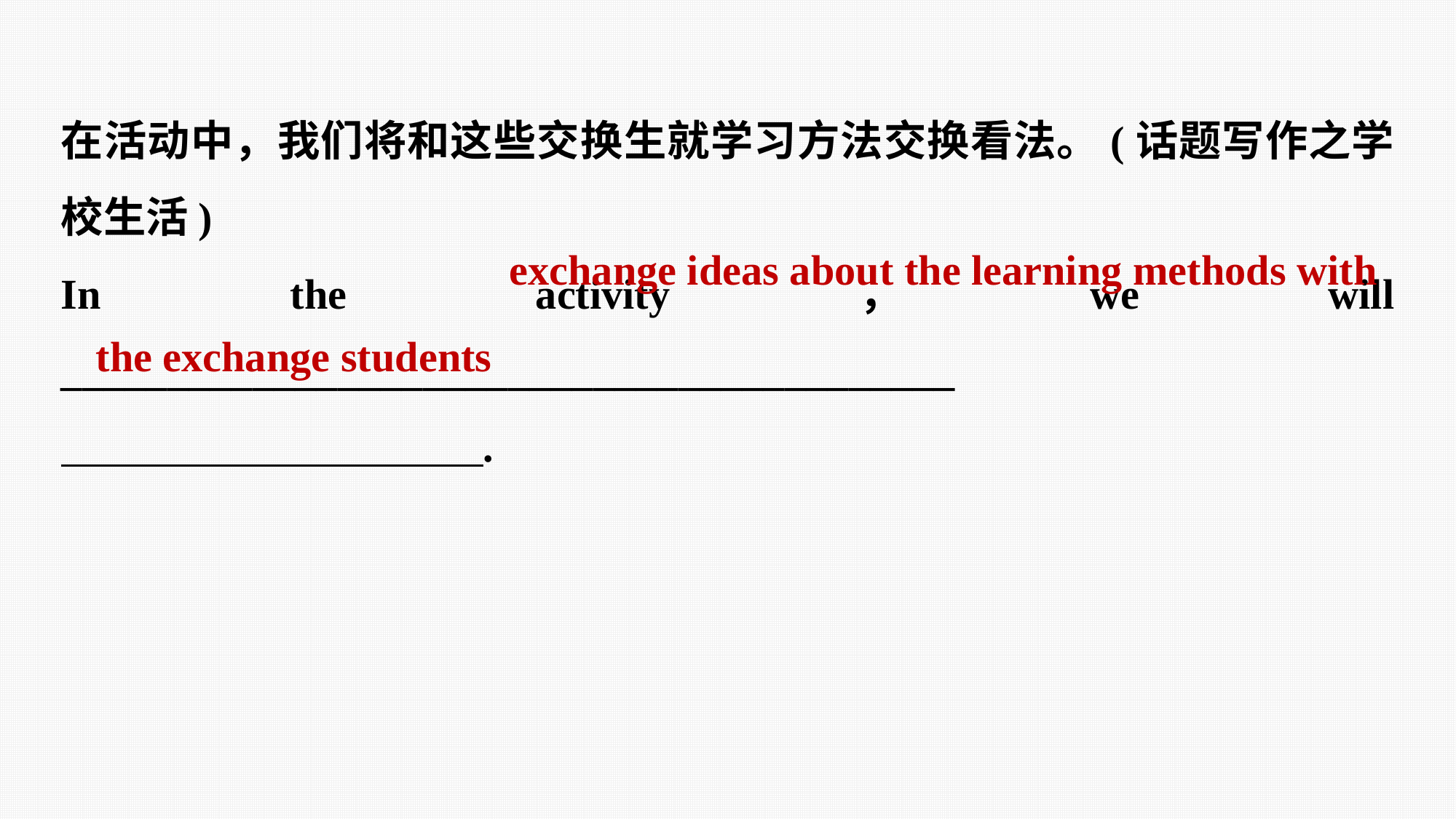

在活动中，我们将和这些交换生就学习方法交换看法。(话题写作之学校生活)
In the activity，we will __________________________________________
                                        .
exchange ideas about the learning methods with
the exchange students